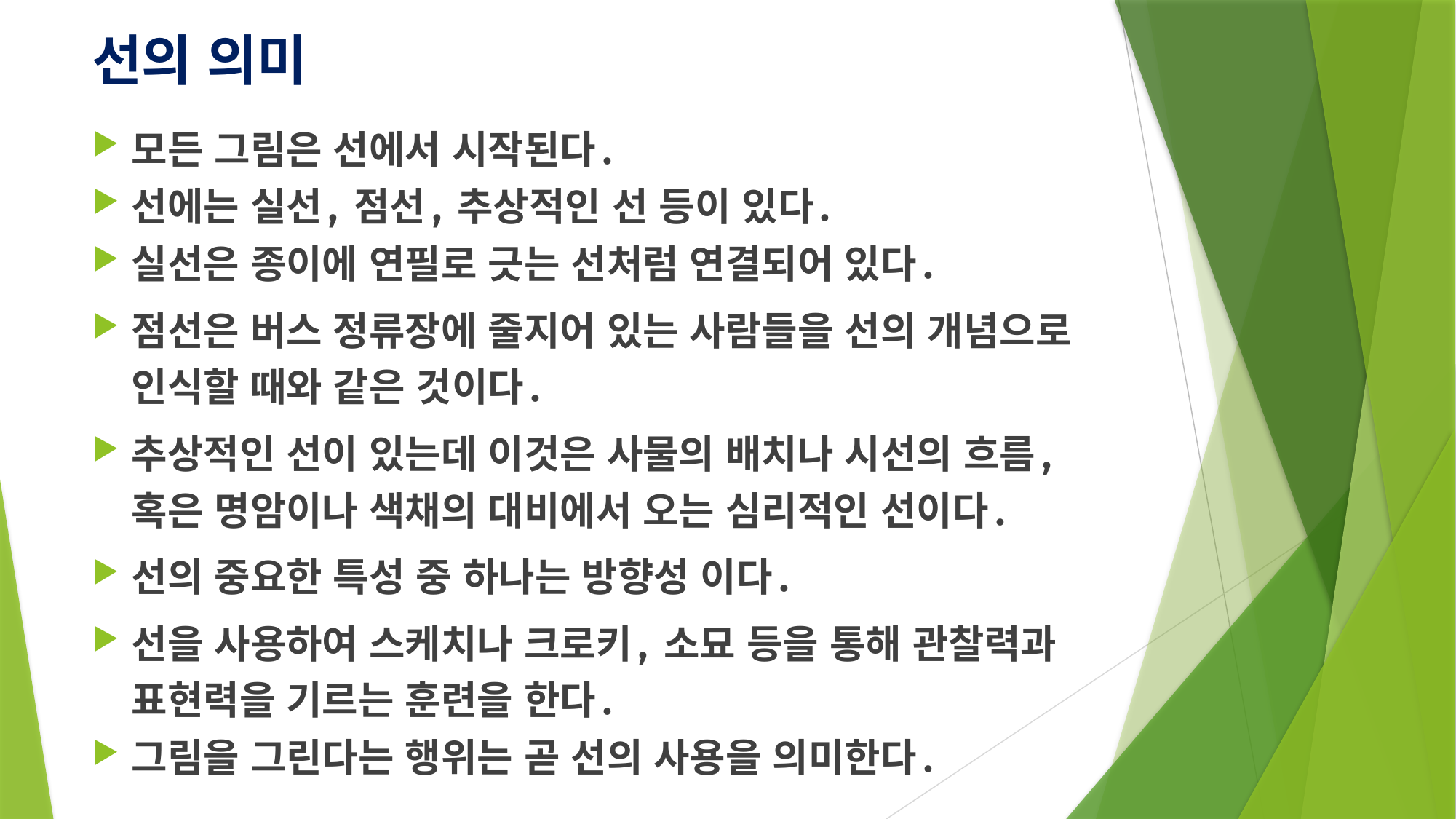

# 선의 의미
모든 그림은 선에서 시작된다.
선에는 실선, 점선, 추상적인 선 등이 있다.
실선은 종이에 연필로 긋는 선처럼 연결되어 있다.
점선은 버스 정류장에 줄지어 있는 사람들을 선의 개념으로 인식할 때와 같은 것이다.
추상적인 선이 있는데 이것은 사물의 배치나 시선의 흐름, 혹은 명암이나 색채의 대비에서 오는 심리적인 선이다.
선의 중요한 특성 중 하나는 방향성 이다.
선을 사용하여 스케치나 크로키, 소묘 등을 통해 관찰력과 표현력을 기르는 훈련을 한다.
그림을 그린다는 행위는 곧 선의 사용을 의미한다.